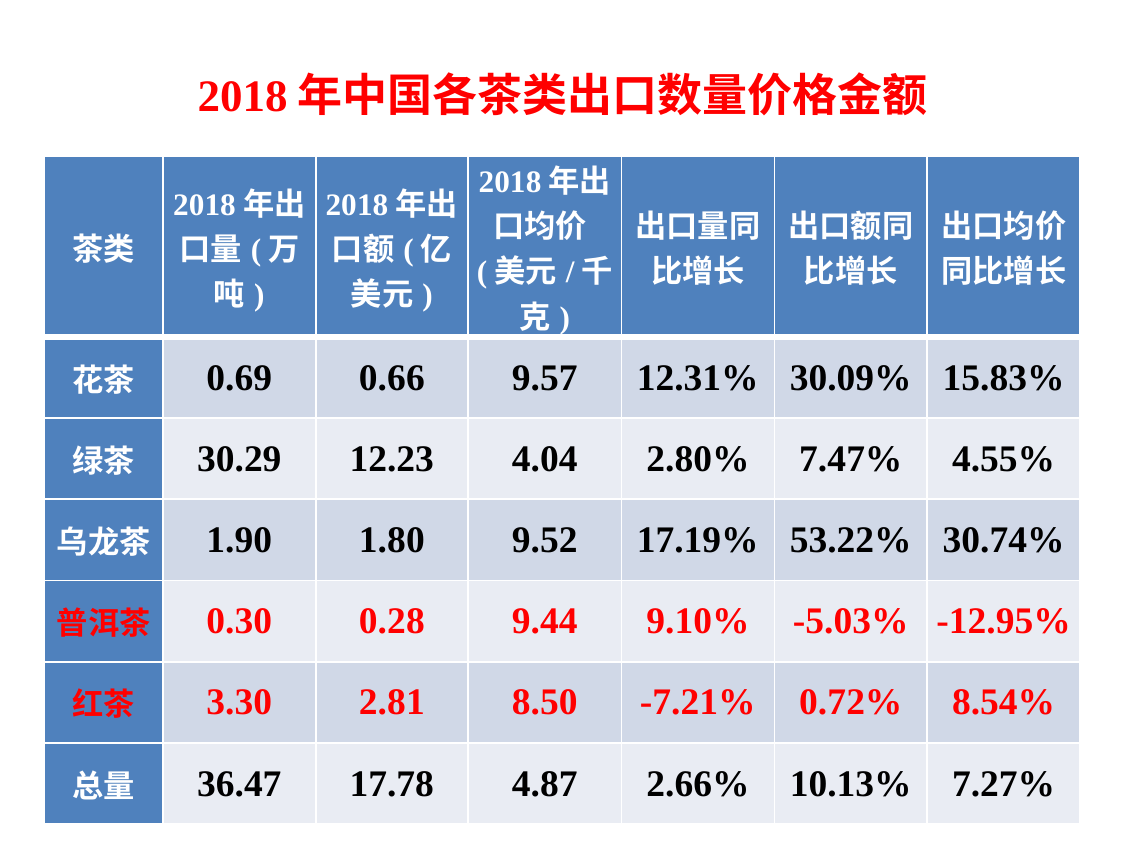

# 2018年中国各茶类出口数量价格金额
| 茶类 | 2018年出口量(万吨) | 2018年出口额(亿美元) | 2018年出口均价(美元/千克) | 出口量同比增长 | 出口额同比增长 | 出口均价 同比增长 |
| --- | --- | --- | --- | --- | --- | --- |
| 花茶 | 0.69 | 0.66 | 9.57 | 12.31% | 30.09% | 15.83% |
| 绿茶 | 30.29 | 12.23 | 4.04 | 2.80% | 7.47% | 4.55% |
| 乌龙茶 | 1.90 | 1.80 | 9.52 | 17.19% | 53.22% | 30.74% |
| 普洱茶 | 0.30 | 0.28 | 9.44 | 9.10% | -5.03% | -12.95% |
| 红茶 | 3.30 | 2.81 | 8.50 | -7.21% | 0.72% | 8.54% |
| 总量 | 36.47 | 17.78 | 4.87 | 2.66% | 10.13% | 7.27% |
22